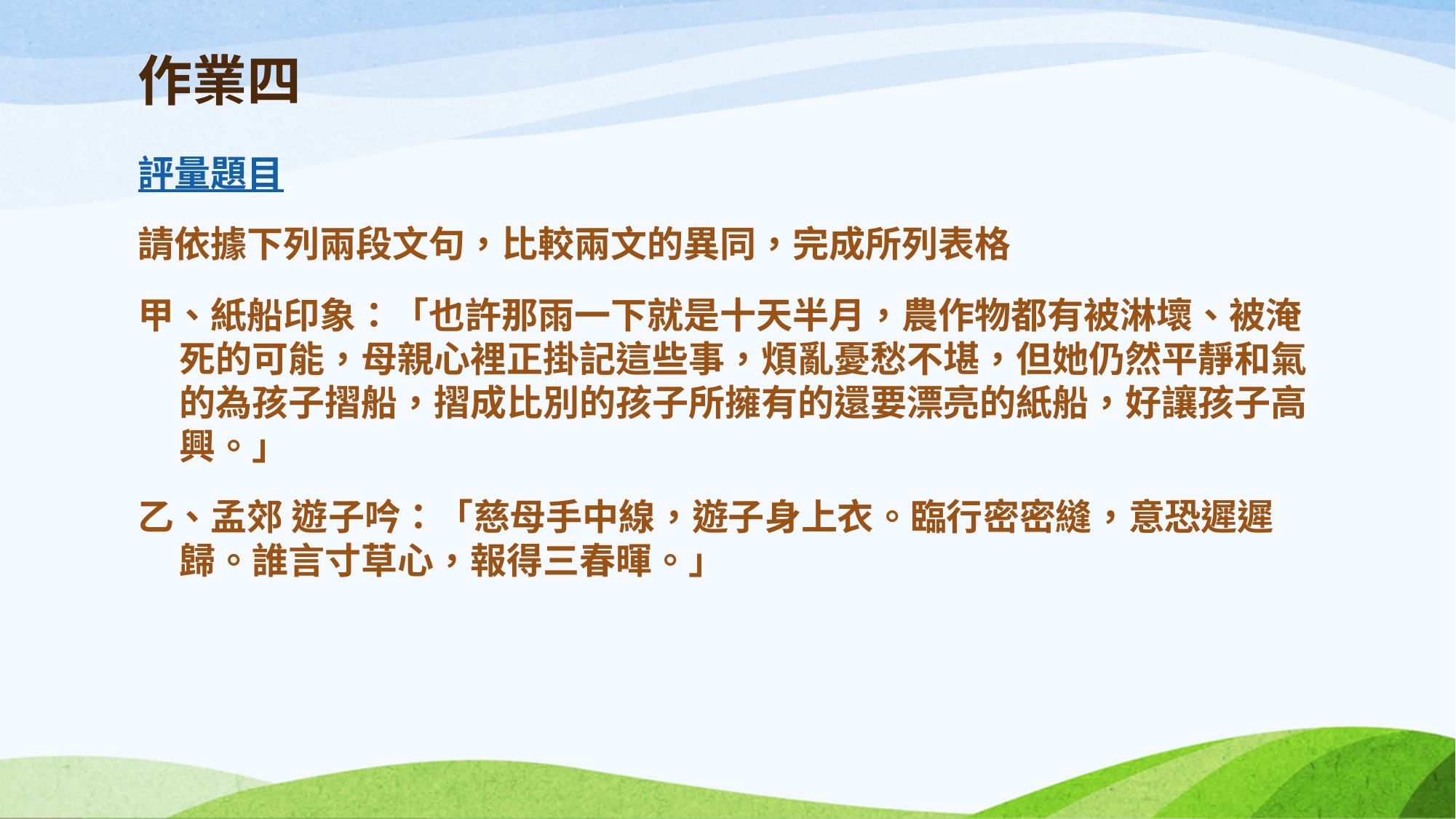

# 作業四
評量題目
請依據下列兩段文句，比較兩文的異同，完成所列表格
甲、紙船印象：「也許那雨一下就是十天半月，農作物都有被淋壞、被淹死的可能，母親心裡正掛記這些事，煩亂憂愁不堪，但她仍然平靜和氣的為孩子摺船，摺成比別的孩子所擁有的還要漂亮的紙船，好讓孩子高興。」
乙、孟郊 遊子吟：「慈母手中線，遊子身上衣。臨行密密縫，意恐遲遲歸。誰言寸草心，報得三春暉。」